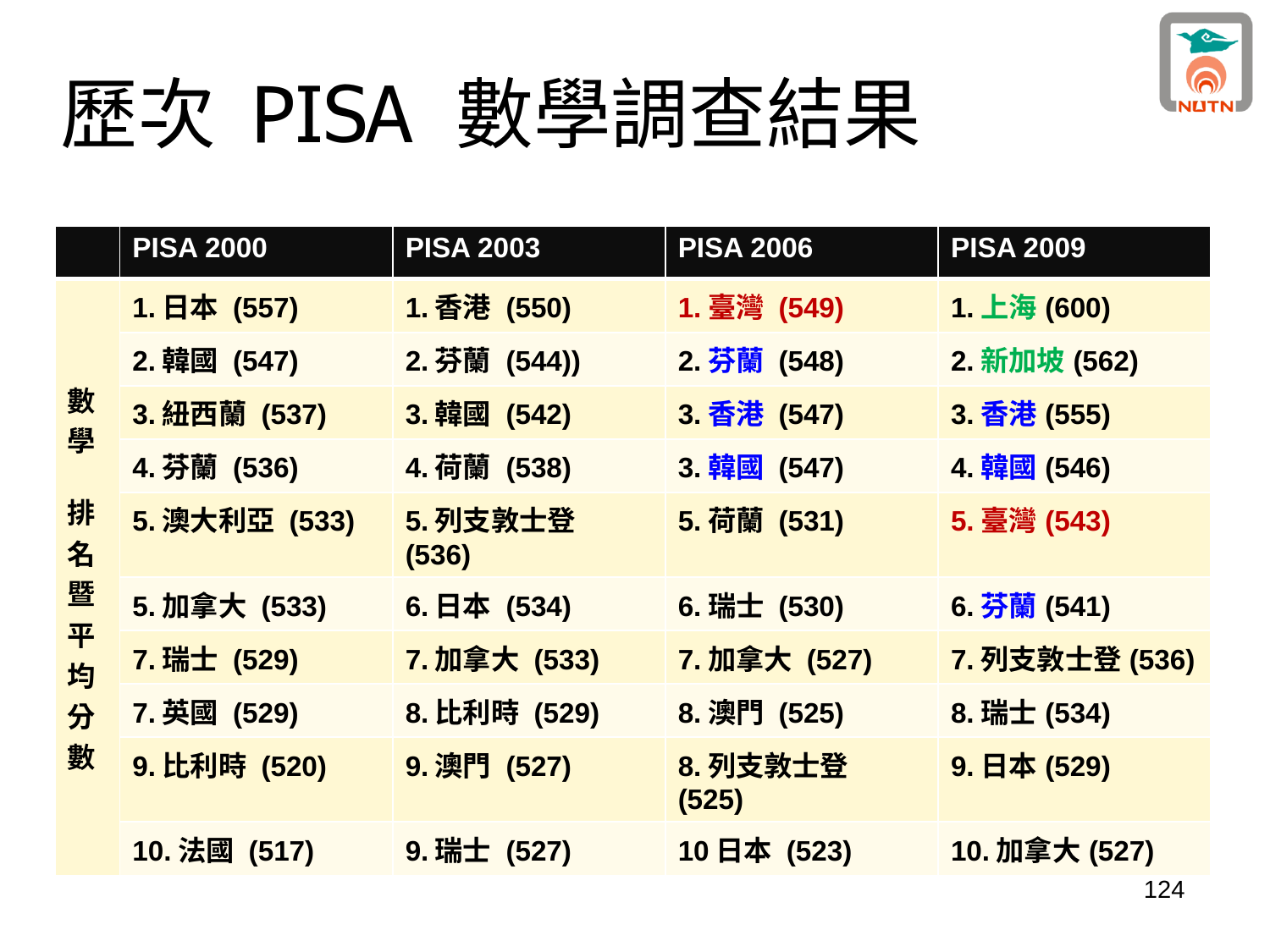

# 歷次 PISA 數學調查結果
|  | PISA 2000 | PISA 2003 | PISA 2006 | PISA 2009 |
| --- | --- | --- | --- | --- |
| 數學 排名 暨平均分數 | 1.日本 (557) | 1.香港 (550) | 1.臺灣 (549) | 1.上海(600) |
|  | 2.韓國 (547) | 2.芬蘭 (544)) | 2.芬蘭 (548) | 2.新加坡(562) |
|  | 3.紐西蘭 (537) | 3.韓國 (542) | 3.香港 (547) | 3.香港(555) |
|  | 4.芬蘭 (536) | 4.荷蘭 (538) | 3.韓國 (547) | 4.韓國(546) |
|  | 5.澳大利亞 (533) | 5.列支敦士登 (536) | 5.荷蘭 (531) | 5.臺灣(543) |
|  | 5.加拿大 (533) | 6.日本 (534) | 6.瑞士 (530) | 6.芬蘭(541) |
|  | 7.瑞士 (529) | 7.加拿大 (533) | 7.加拿大 (527) | 7.列支敦士登(536) |
|  | 7.英國 (529) | 8.比利時 (529) | 8.澳門 (525) | 8.瑞士(534) |
|  | 9.比利時 (520) | 9.澳門 (527) | 8.列支敦士登 (525) | 9.日本(529) |
|  | 10.法國 (517) | 9.瑞士 (527) | 10日本 (523) | 10.加拿大(527) |
124